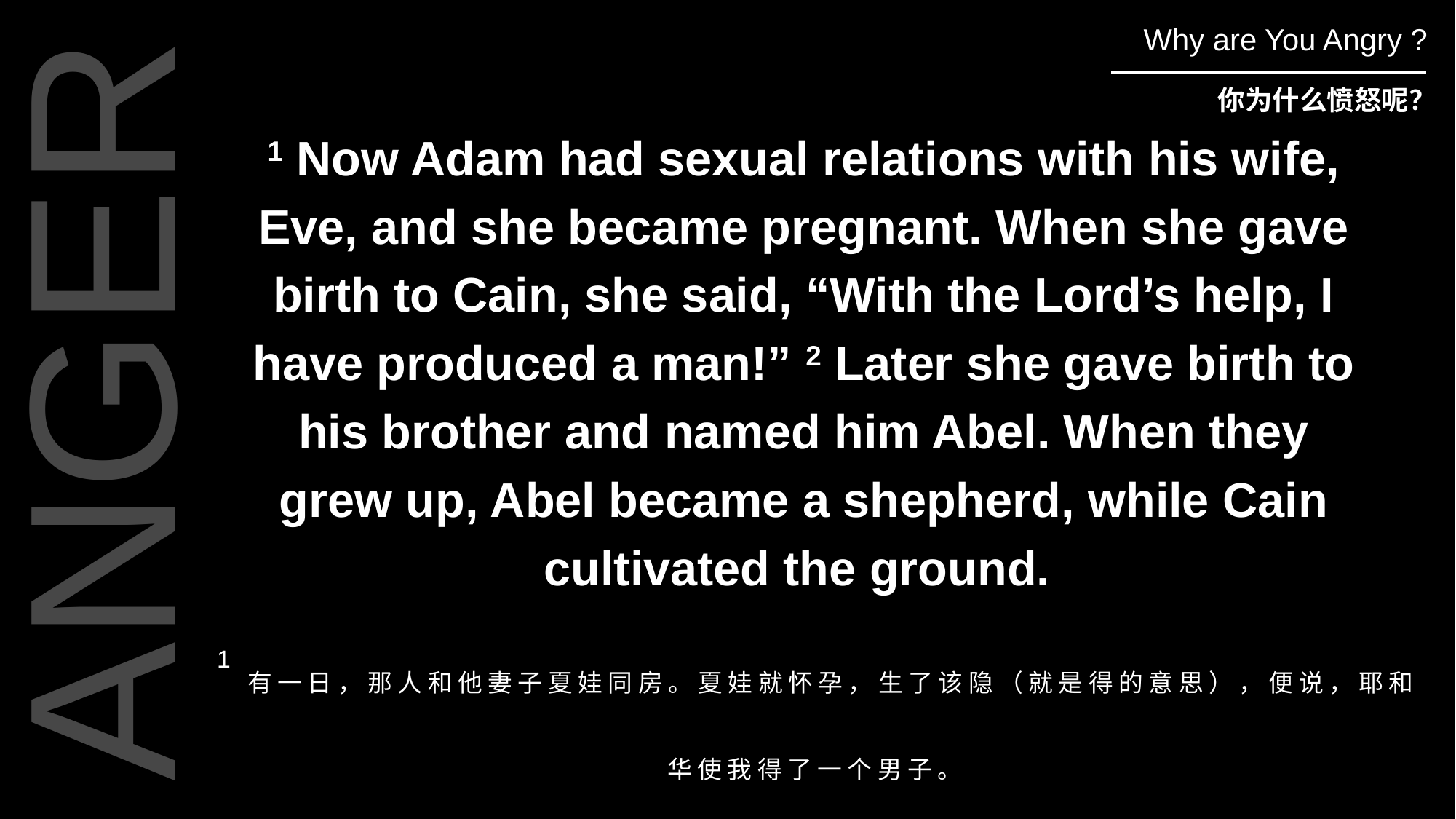

Why are You Angry ?
你为什么愤怒呢？
1 Now Adam had sexual relations with his wife, Eve, and she became pregnant. When she gave birth to Cain, she said, “With the Lord’s help, I have produced a man!” 2 Later she gave birth to his brother and named him Abel. When they grew up, Abel became a shepherd, while Cain cultivated the ground.
ANGER
1 有 一 日 ， 那 人 和 他 妻 子 夏 娃 同 房 。 夏 娃 就 怀 孕 ， 生 了 该 隐 （ 就 是 得 的 意 思 ） ， 便 说 ， 耶 和 华 使 我 得 了 一 个 男 子 。
2 又 生 了 该 隐 的 兄 弟 亚 伯 。 亚 伯 是 牧 羊 的 ， 该 隐 是 种 地 的 。